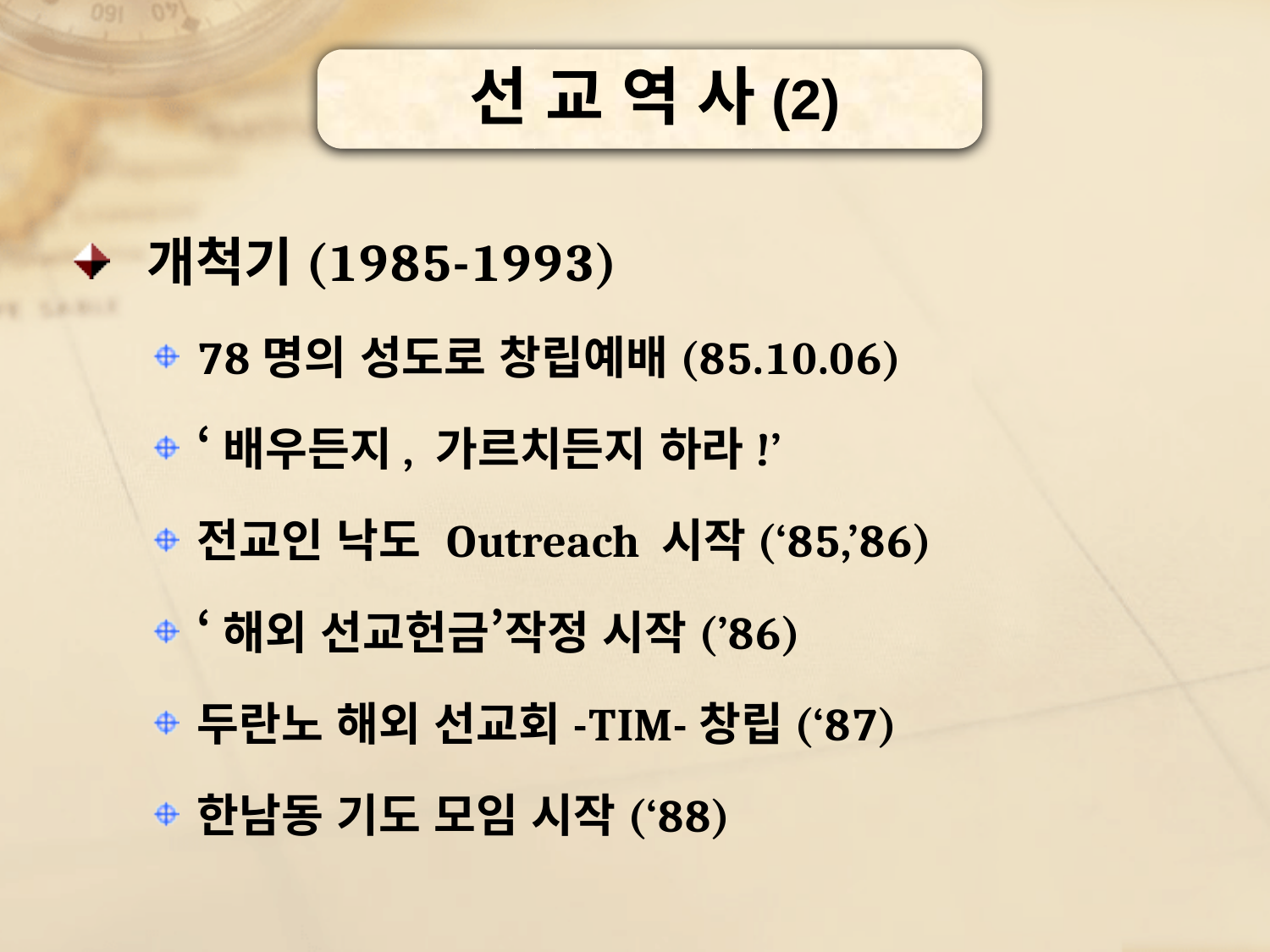

선 교 역 사(2)

 개척기(1985-1993)
78명의 성도로 창립예배(85.10.06)
‘배우든지, 가르치든지 하라!’
전교인 낙도 Outreach 시작(‘85,’86)
‘해외 선교헌금’작정 시작(’86)
두란노 해외 선교회-TIM-창립(‘87)
한남동 기도 모임 시작(‘88)